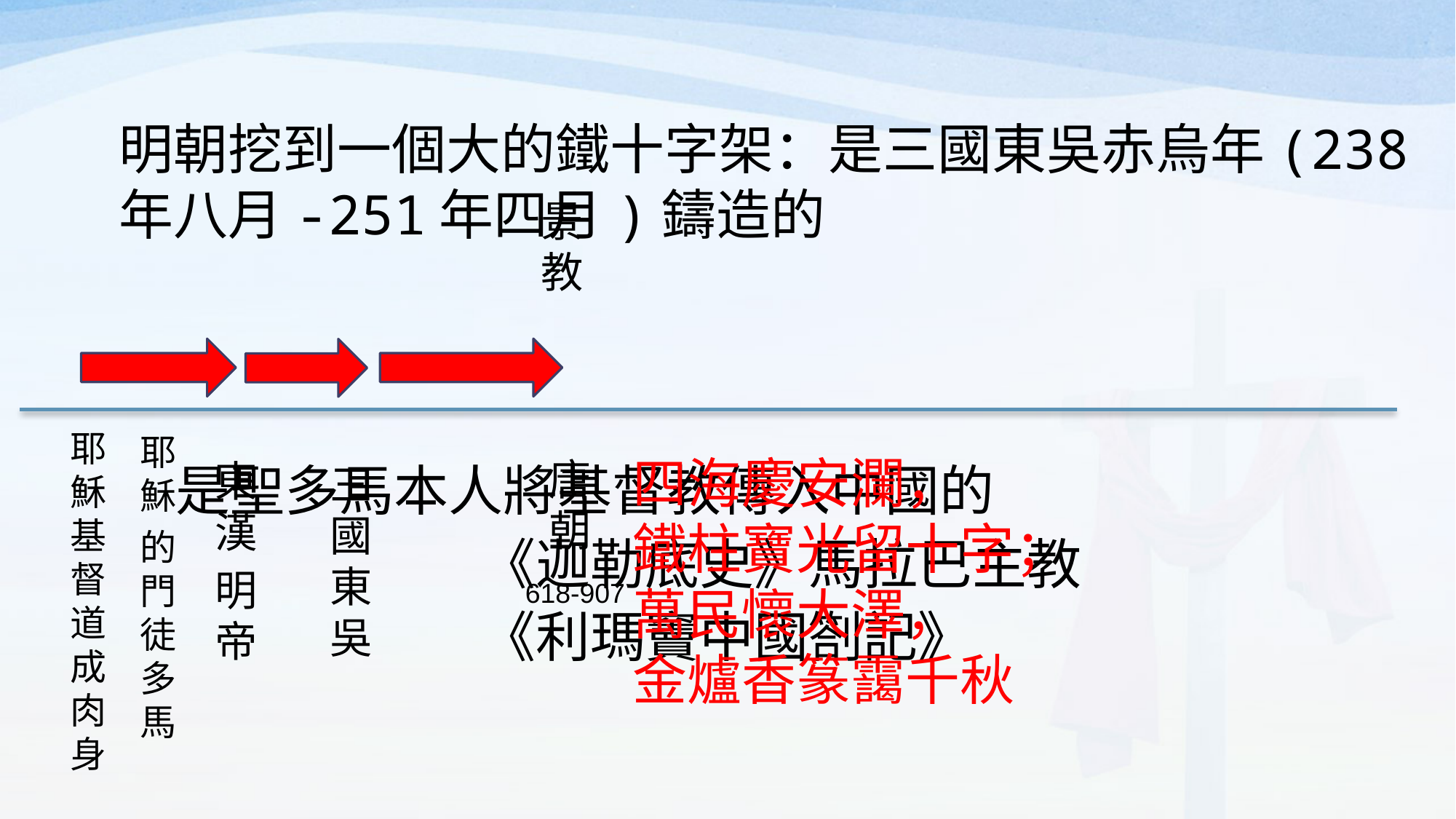

明朝挖到一個大的鐵十字架：是三國東吳赤烏年(238年八月-251年四月)鑄造的

景教

耶穌基督道成肉身
耶穌
的門徒多馬

四海慶安瀾，
鐵柱寶光留十字；
萬民懷大澤，
金爐香篆靄千秋

唐朝
東漢
明帝
是聖多馬本人將基督教傳入中國的
                        《迦勒底史》馬拉巴主教
                        《利瑪竇中國劄記》
三國東吳
618-907